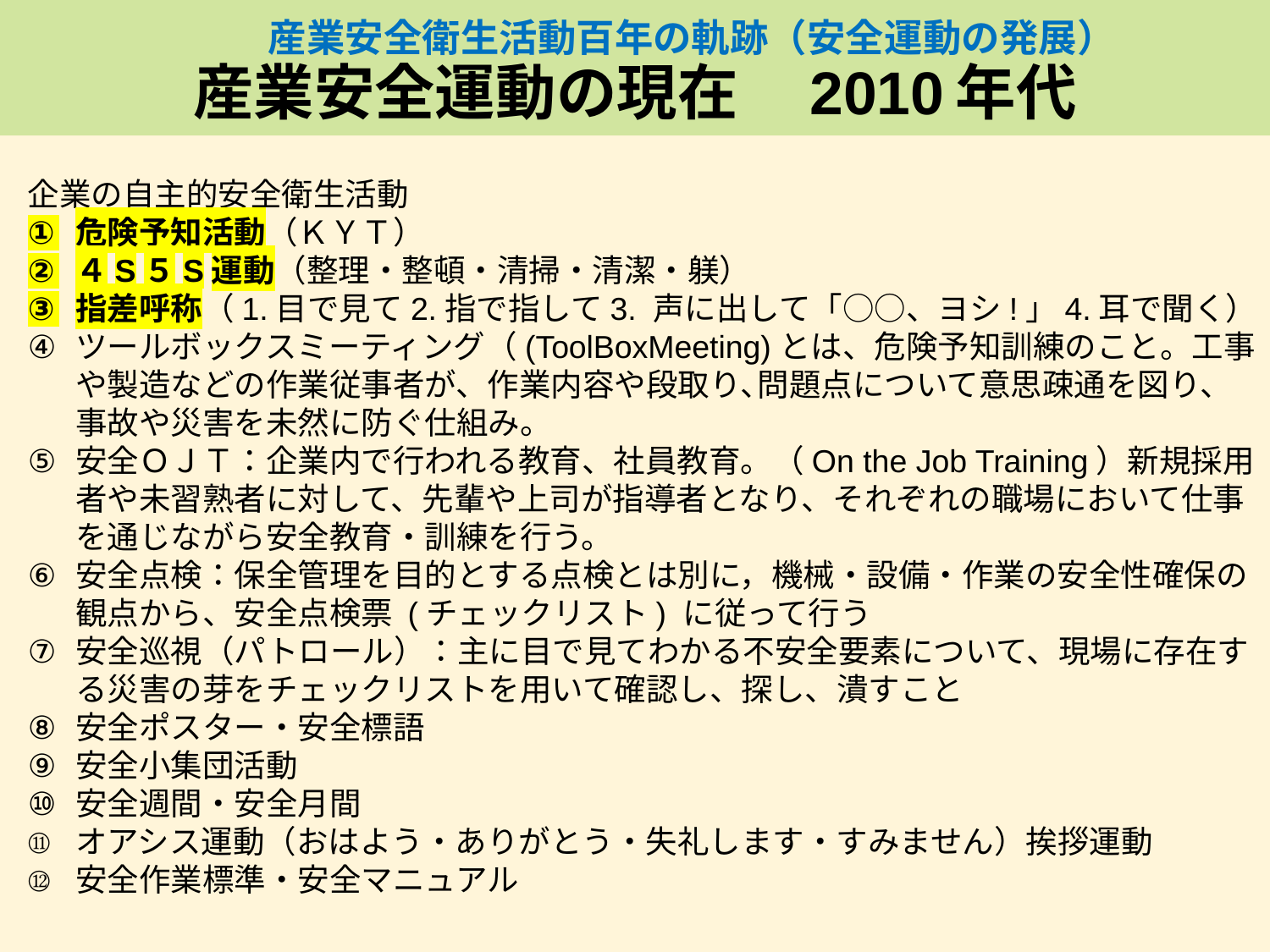

# 産業安全衛生活動百年の軌跡（安全運動の発展）　 産業安全運動の現在　2010年代
企業の自主的安全衛生活動
危険予知活動（ＫＹＴ）
４S５S運動（整理・整頓・清掃・清潔・躾）
指差呼称（1.目で見て2.指で指して3. 声に出して「○○、ヨシ!」4.耳で聞く）
ツールボックスミーティング（(ToolBoxMeeting)とは、危険予知訓練のこと。工事や製造などの作業従事者が、作業内容や段取り､問題点について意思疎通を図り、事故や災害を未然に防ぐ仕組み。
安全ＯＪＴ：企業内で行われる教育、社員教育。（On the Job Training）新規採用者や未習熟者に対して、先輩や上司が指導者となり、それぞれの職場において仕事を通じながら安全教育・訓練を行う。
安全点検：保全管理を目的とする点検とは別に，機械・設備・作業の安全性確保の観点から、安全点検票 (チェックリスト) に従って行う
安全巡視（パトロール）：主に目で見てわかる不安全要素について、現場に存在する災害の芽をチェックリストを用いて確認し、探し、潰すこと
安全ポスター・安全標語
安全小集団活動
安全週間・安全月間
オアシス運動（おはよう・ありがとう・失礼します・すみません）挨拶運動
安全作業標準・安全マニュアル